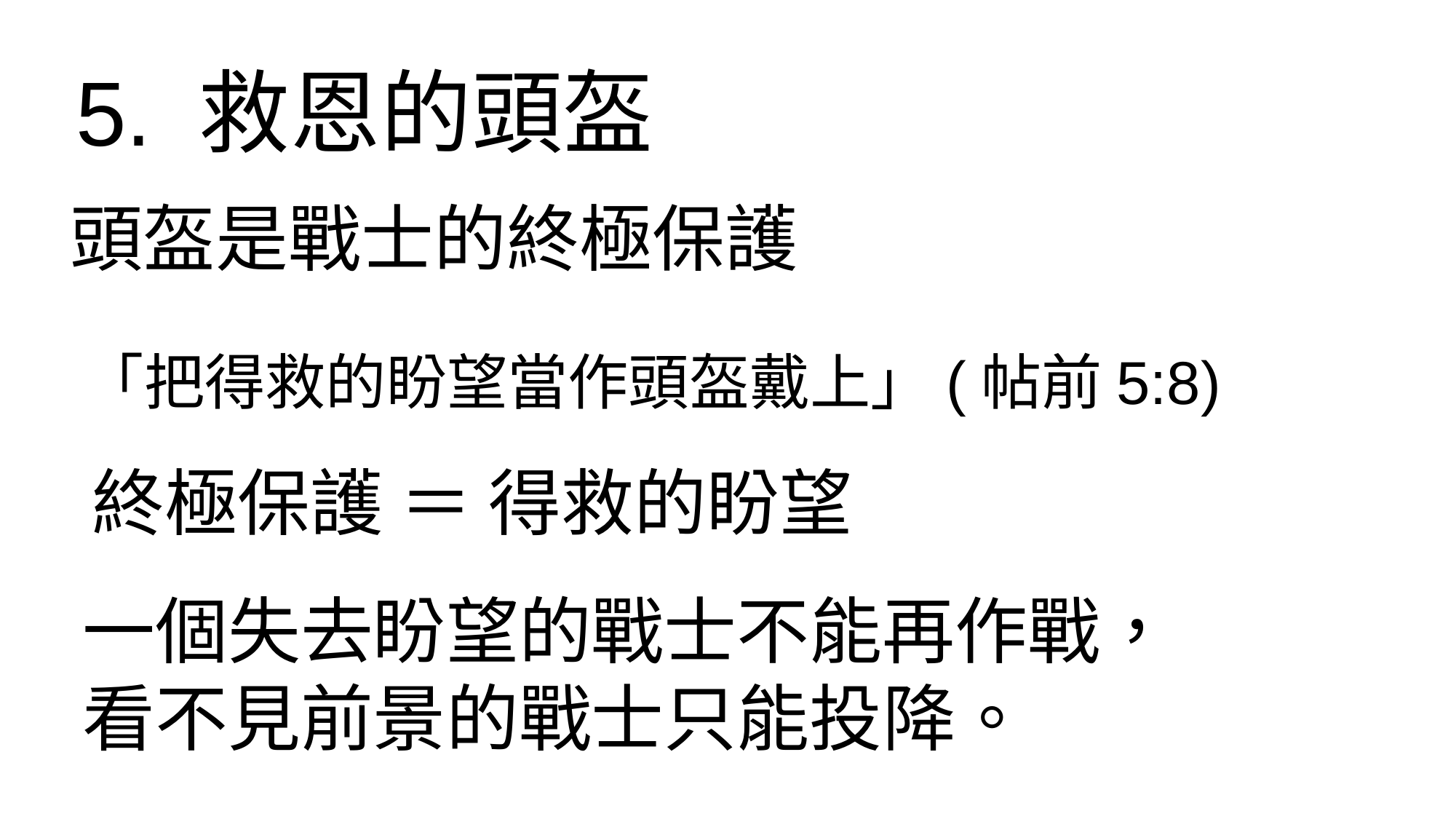

5. 救恩的頭盔
頭盔是戰士的終極保護
「把得救的盼望當作頭盔戴上」(帖前5:8)
終極保護 ＝ 得救的盼望
一個失去盼望的戰士不能再作戰，
看不見前景的戰士只能投降。